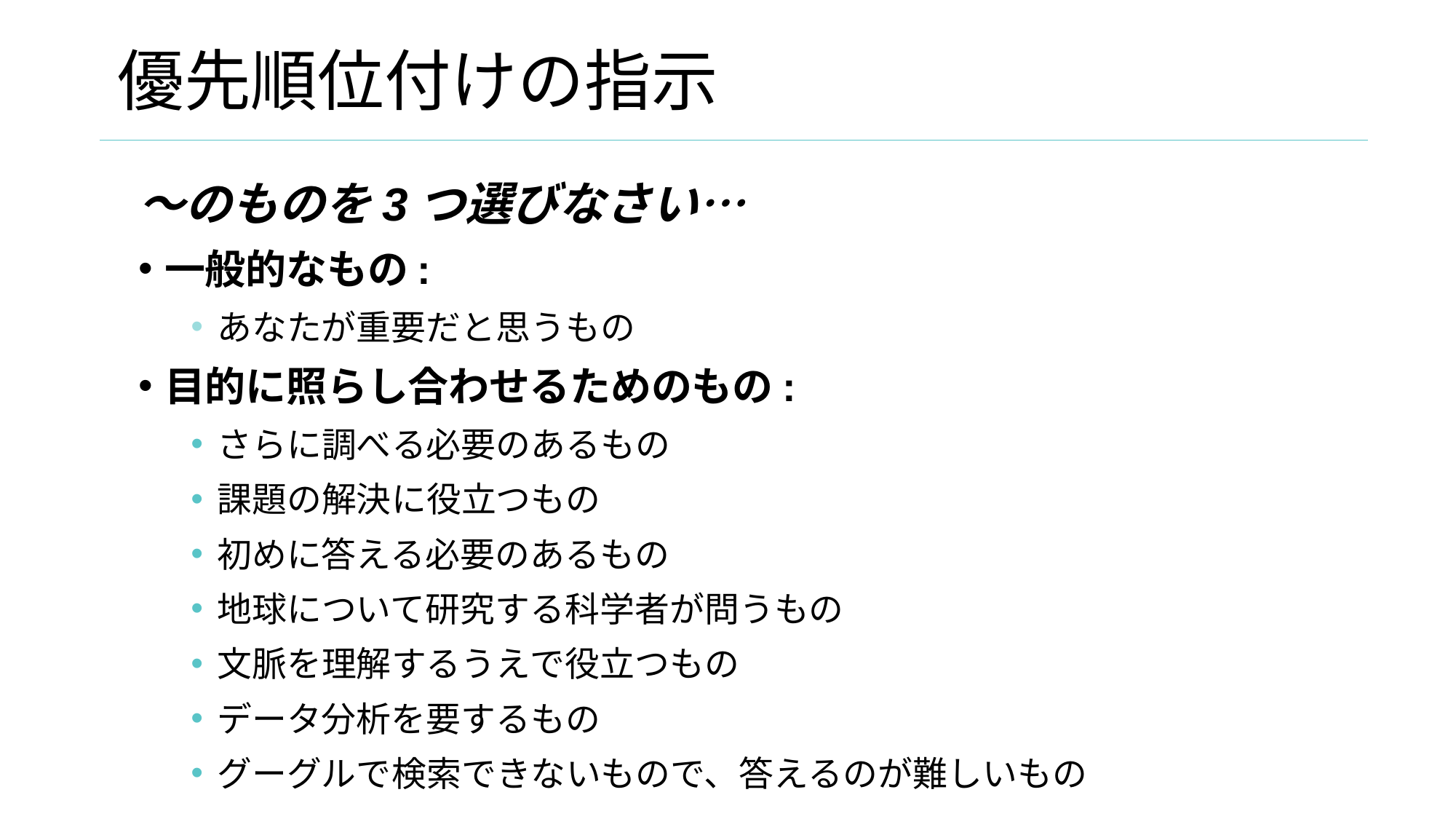

# 優先順位付けの指示
～のものを3つ選びなさい…
一般的なもの:
あなたが重要だと思うもの
目的に照らし合わせるためのもの:
さらに調べる必要のあるもの
課題の解決に役立つもの
初めに答える必要のあるもの
地球について研究する科学者が問うもの
文脈を理解するうえで役立つもの
データ分析を要するもの
グーグルで検索できないもので、答えるのが難しいもの